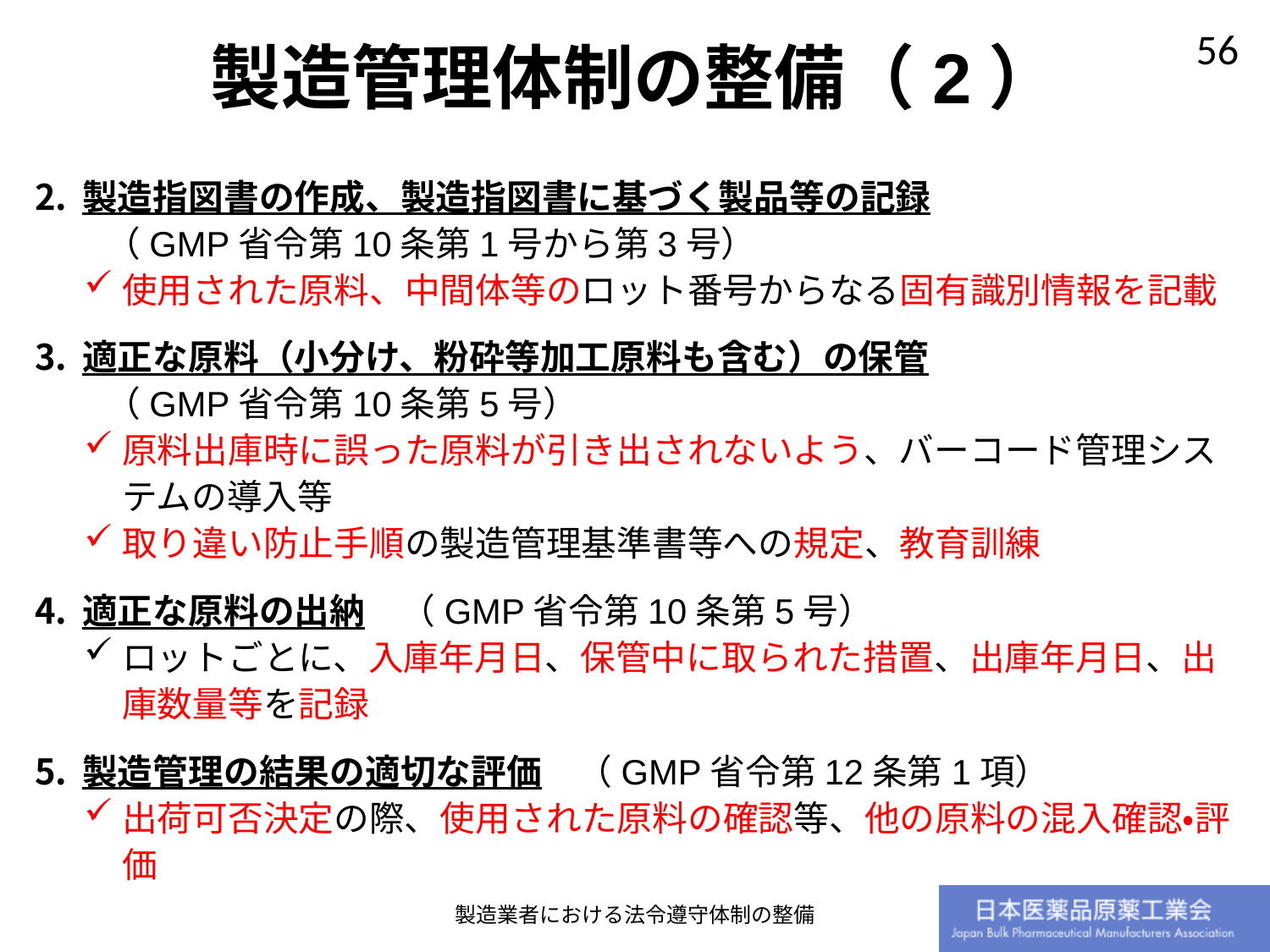

製造管理体制の整備（2）
製造指図書の作成、製造指図書に基づく製品等の記録
　　（GMP省令第10条第1号から第3号）
使用された原料、中間体等のロット番号からなる固有識別情報を記載

適正な原料（小分け、粉砕等加工原料も含む）の保管
　　（GMP省令第10条第5号）
原料出庫時に誤った原料が引き出されないよう、バーコード管理システムの導入等
取り違い防止手順の製造管理基準書等への規定、教育訓練

適正な原料の出納　（GMP省令第10条第5号）
ロットごとに、入庫年月日、保管中に取られた措置、出庫年月日、出庫数量等を記録

製造管理の結果の適切な評価　（GMP省令第12条第1項）
出荷可否決定の際、使用された原料の確認等、他の原料の混入確認・評価
製造業者における法令遵守体制の整備